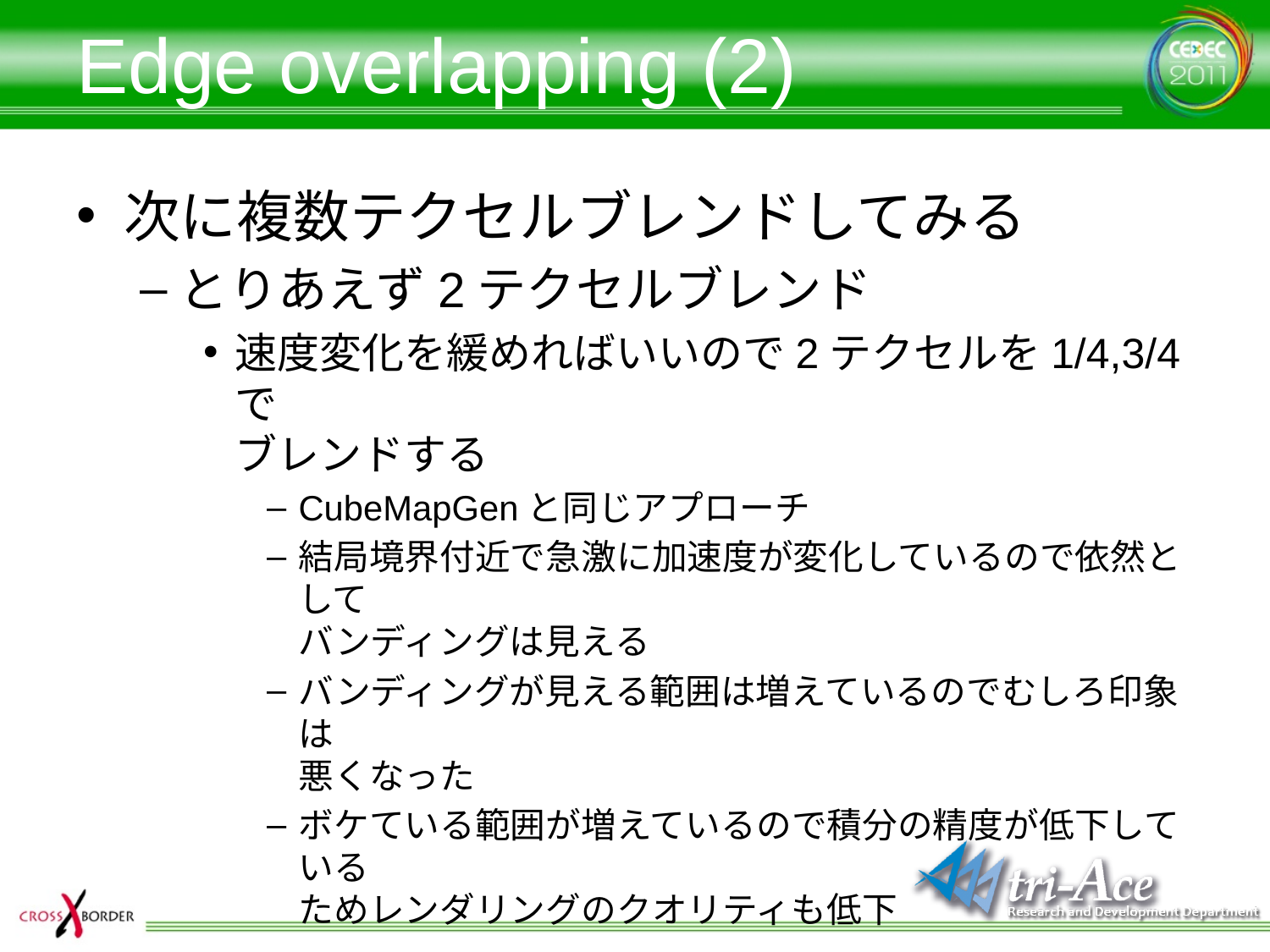

# Edge overlapping (2)
次に複数テクセルブレンドしてみる
とりあえず2テクセルブレンド
速度変化を緩めればいいので2テクセルを1/4,3/4で
ブレンドする
CubeMapGenと同じアプローチ
結局境界付近で急激に加速度が変化しているので依然として
バンディングは見える
バンディングが見える範囲は増えているのでむしろ印象は
悪くなった
ボケている範囲が増えているので積分の精度が低下している
ためレンダリングのクオリティも低下